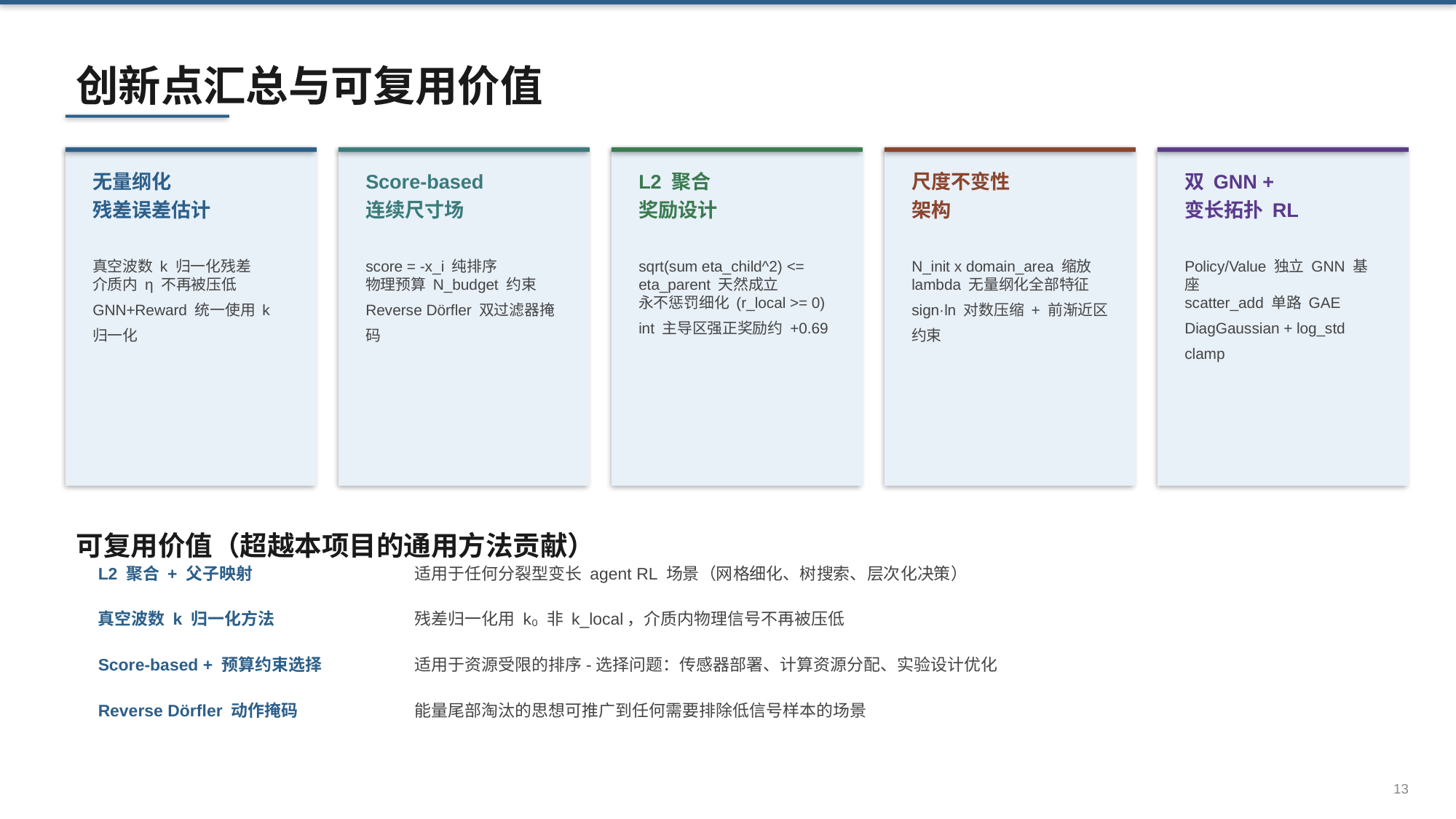

创新点汇总与可复用价值

无量纲化
残差误差估计
Score-based
连续尺寸场
L2 聚合
奖励设计
尺度不变性
架构
双 GNN +
变长拓扑 RL
真空波数 k 归一化残差
介质内 η 不再被压低
GNN+Reward 统一使用 k 归一化
score = -x_i 纯排序
物理预算 N_budget 约束
Reverse Dörfler 双过滤器掩码
sqrt(sum eta_child^2) <= eta_parent 天然成立
永不惩罚细化 (r_local >= 0)
int 主导区强正奖励约 +0.69
N_init x domain_area 缩放
lambda 无量纲化全部特征
sign·ln 对数压缩 + 前渐近区约束
Policy/Value 独立 GNN 基座
scatter_add 单路 GAE
DiagGaussian + log_std clamp
可复用价值（超越本项目的通用方法贡献）
L2 聚合 + 父子映射
适用于任何分裂型变长 agent RL 场景（网格细化、树搜索、层次化决策）
真空波数 k 归一化方法
残差归一化用 k₀ 非 k_local，介质内物理信号不再被压低
Score-based + 预算约束选择
适用于资源受限的排序-选择问题：传感器部署、计算资源分配、实验设计优化
Reverse Dörfler 动作掩码
能量尾部淘汰的思想可推广到任何需要排除低信号样本的场景
13